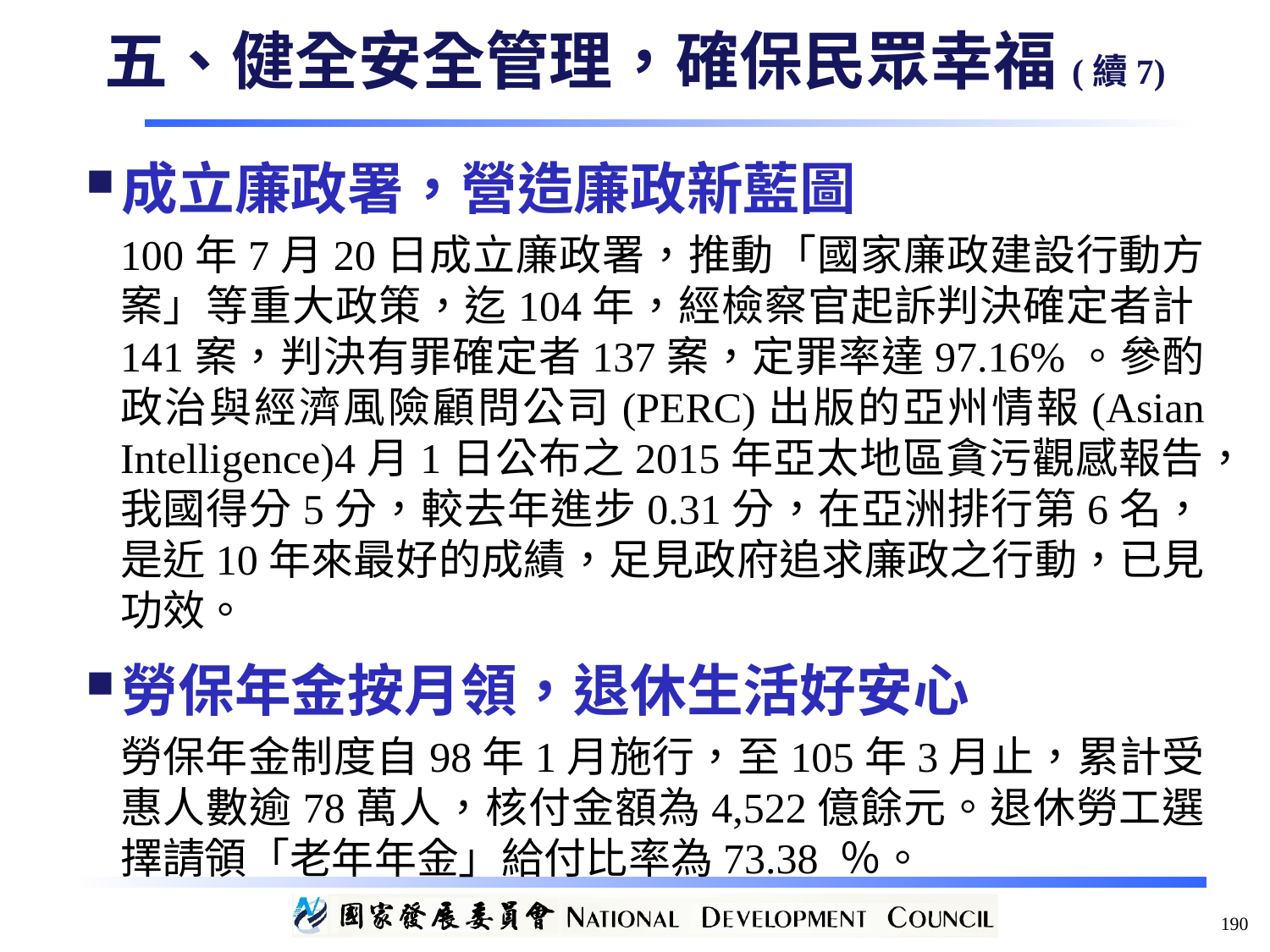

五、健全安全管理，確保民眾幸福(續7)
成立廉政署，營造廉政新藍圖
100年7月20日成立廉政署，推動「國家廉政建設行動方案」等重大政策，迄104年，經檢察官起訴判決確定者計141案，判決有罪確定者137案，定罪率達97.16%。參酌政治與經濟風險顧問公司(PERC)出版的亞州情報(Asian Intelligence)4月1日公布之2015年亞太地區貪污觀感報告，我國得分5分，較去年進步0.31分，在亞洲排行第6名，是近10年來最好的成績，足見政府追求廉政之行動，已見功效。
勞保年金按月領，退休生活好安心
勞保年金制度自98年1月施行，至105年3月止，累計受惠人數逾78萬人，核付金額為4,522億餘元。退休勞工選擇請領「老年年金」給付比率為73.38 ％。
190